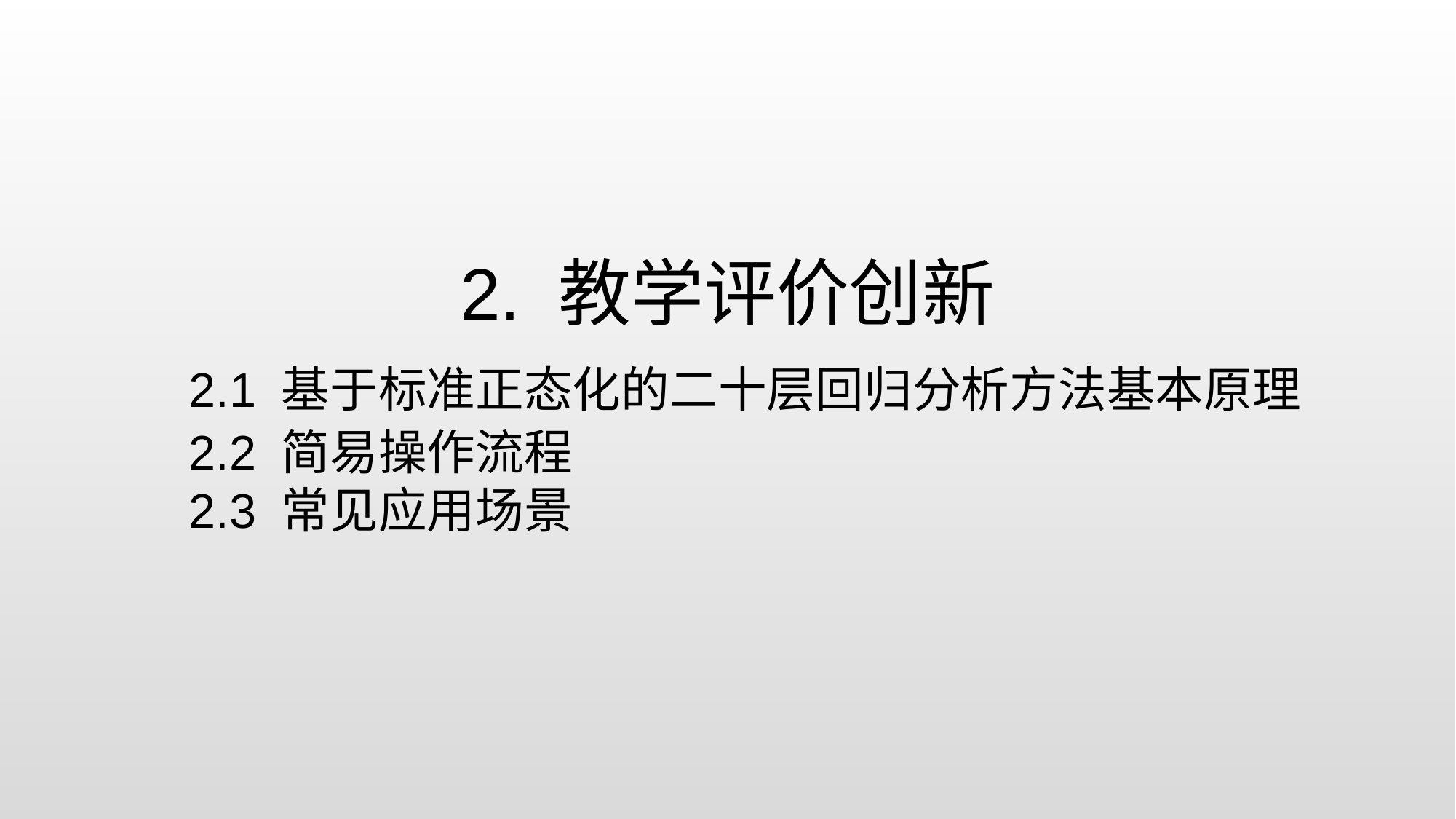

2. 教学评价创新
     2.1 基于标准正态化的二十层回归分析方法基本原理
       2.2 简易操作流程
       2.3 常见应用场景